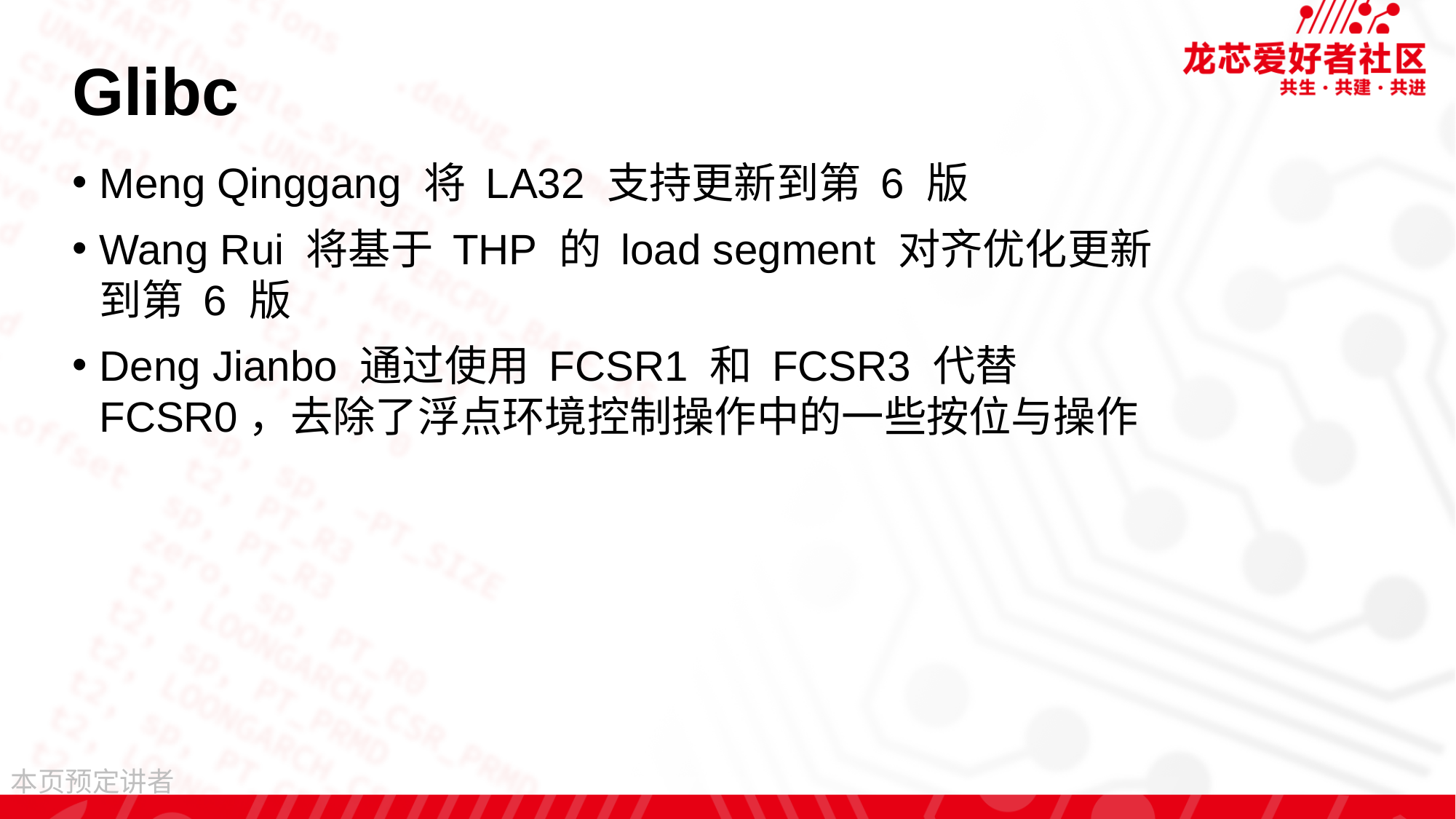

# Glibc
Meng Qinggang 将 LA32 支持更新到第 6 版
Wang Rui 将基于 THP 的 load segment 对齐优化更新到第 6 版
Deng Jianbo 通过使用 FCSR1 和 FCSR3 代替 FCSR0，去除了浮点环境控制操作中的一些按位与操作